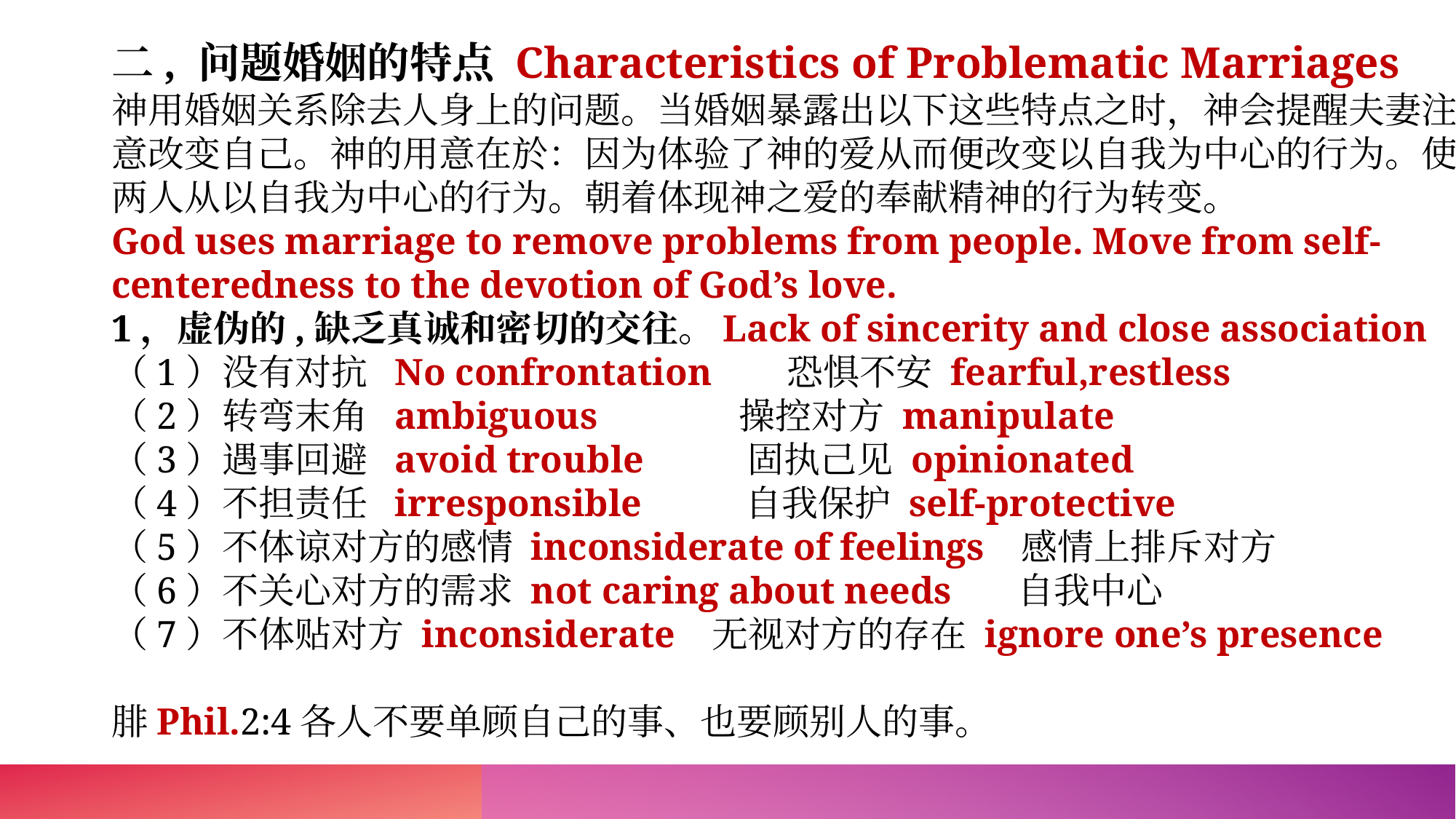

二, 问题婚姻的特点 Characteristics of Problematic Marriages
神用婚姻关系除去人身上的问题。当婚姻暴露出以下这些特点之时，神会提醒夫妻注意改变自己。神的用意在於：因为体验了神的爱从而便改变以自我为中心的行为。使两人从以自我为中心的行为。朝着体现神之爱的奉献精神的行为转变。
God uses marriage to remove problems from people. Move from self-centeredness to the devotion of God’s love.
1，虚伪的,缺乏真诚和密切的交往。Lack of sincerity and close association
（1）没有对抗  No confrontation       恐惧不安 fearful,restless
（2）转弯末角  ambiguous              操控对方 manipulate
（3）遇事回避  avoid trouble          固执己见 opinionated
（4）不担责任  irresponsible          自我保护 self-protective
（5）不体谅对方的感情 inconsiderate of feelings   感情上排斥对方
（6）不关心对方的需求 not caring about needs      自我中心
（7）不体贴对方 inconsiderate   无视对方的存在 ignore one’s presence

腓Phil.2:4各人不要单顾自己的事、也要顾别人的事。